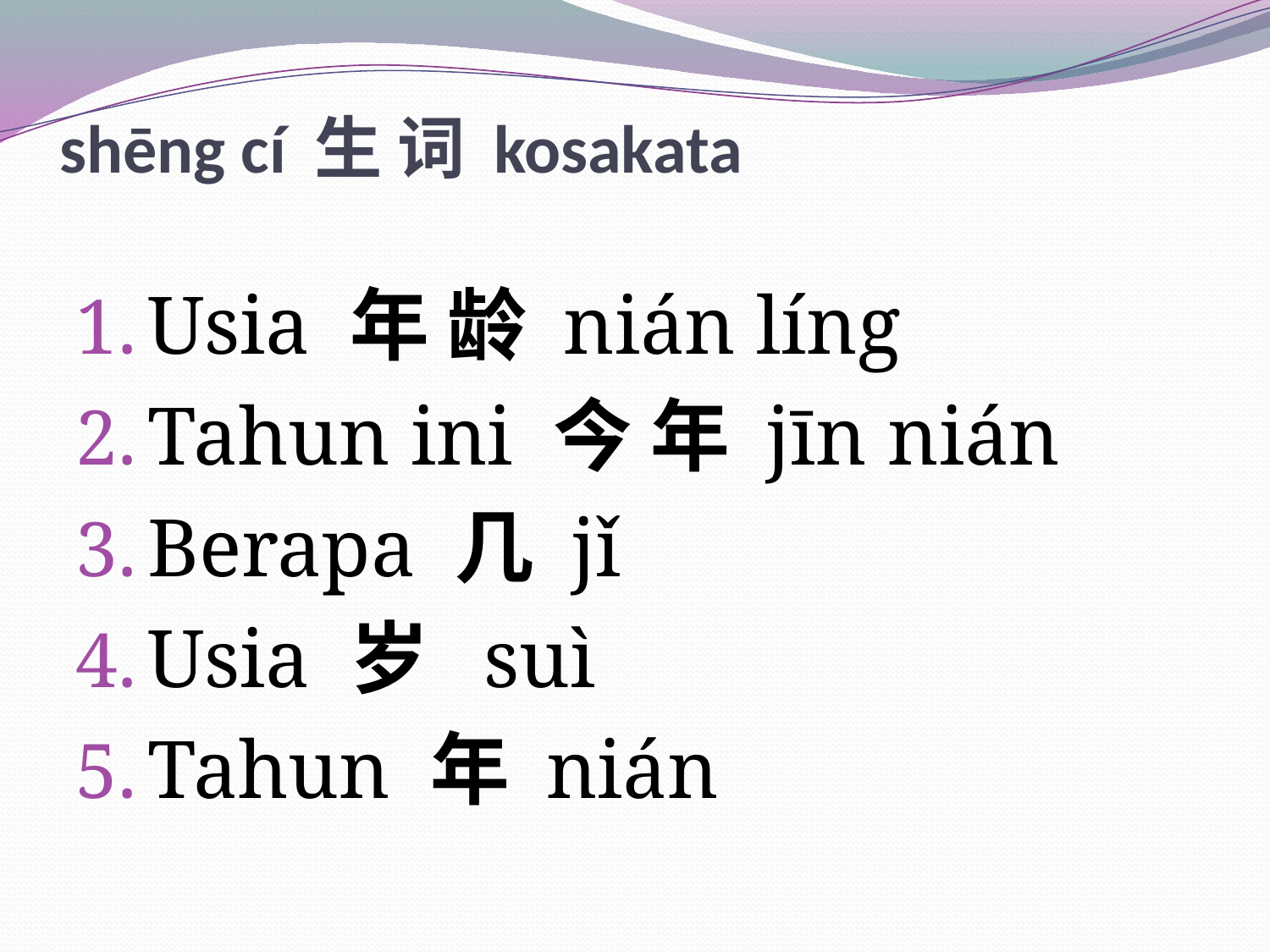

# shēng cí 生 词 kosakata
Usia 年 龄 nián líng
Tahun ini 今 年 jīn nián
Berapa 几 jǐ
Usia 岁  suì
Tahun 年 nián